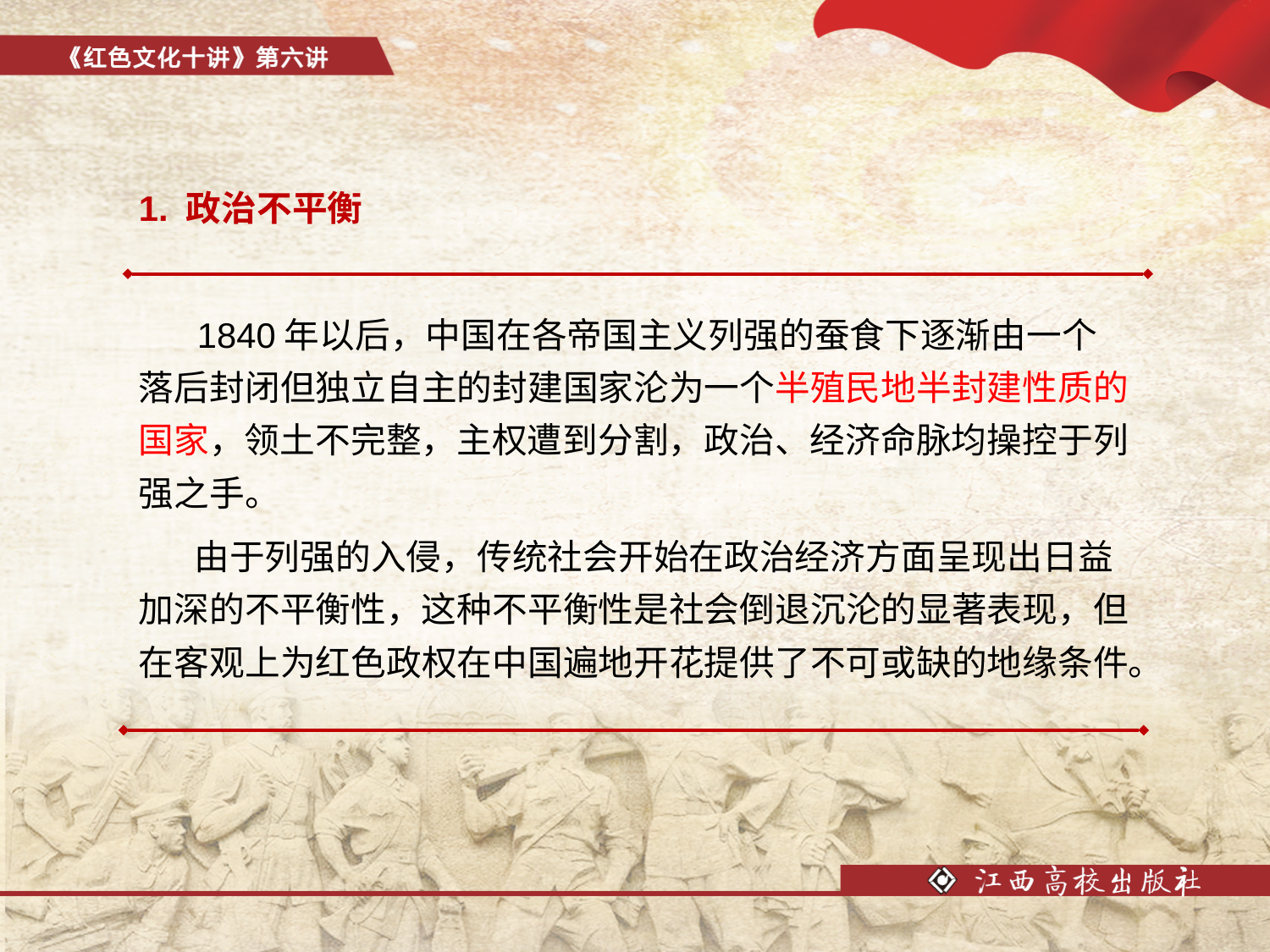

1. 政治不平衡
      1840年以后，中国在各帝国主义列强的蚕食下逐渐由一个落后封闭但独立自主的封建国家沦为一个半殖民地半封建性质的国家，领土不完整，主权遭到分割，政治、经济命脉均操控于列强之手。
      由于列强的入侵，传统社会开始在政治经济方面呈现出日益加深的不平衡性，这种不平衡性是社会倒退沉沦的显著表现，但在客观上为红色政权在中国遍地开花提供了不可或缺的地缘条件。